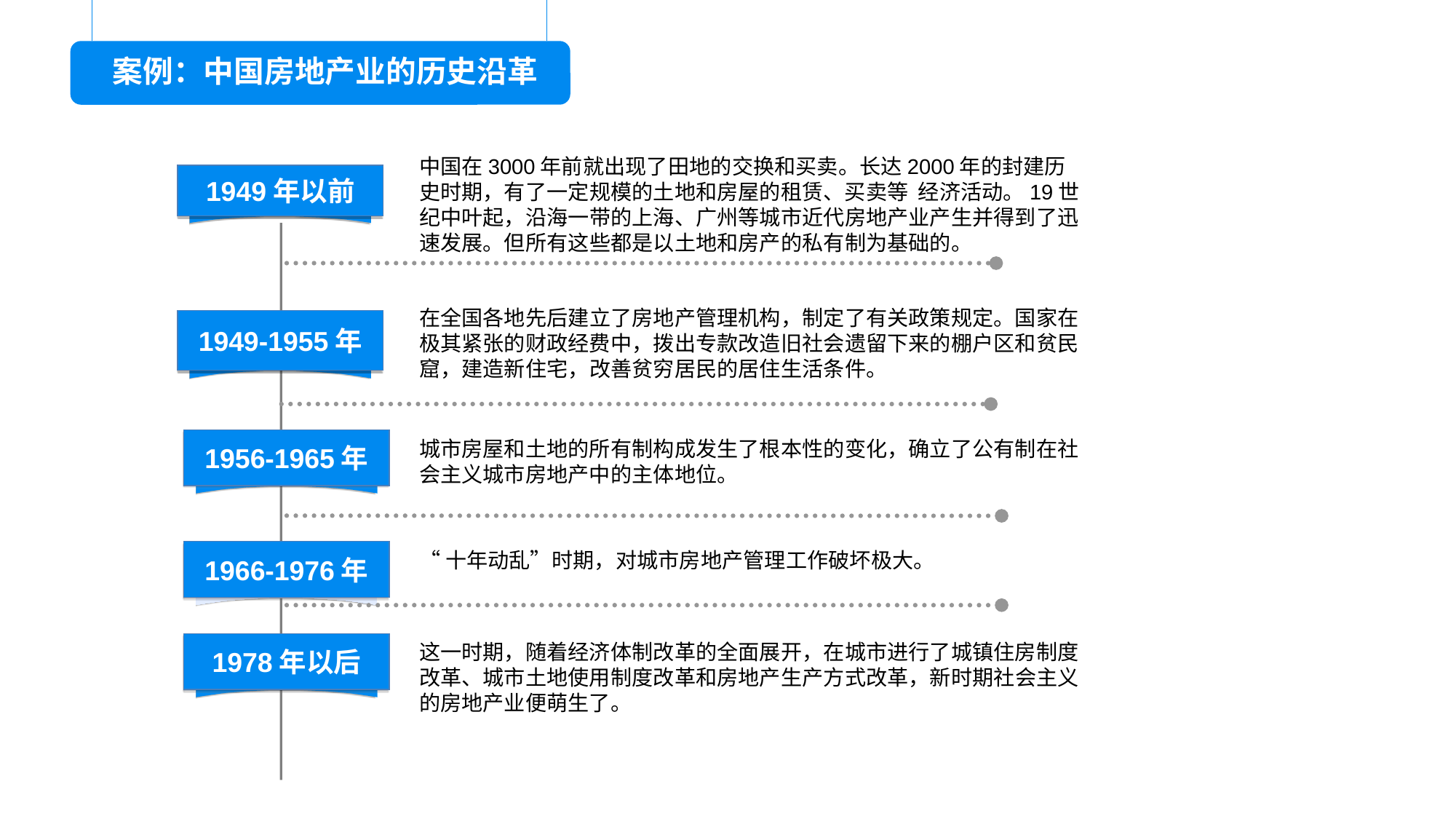

案例：中国房地产业的历史沿革
中国在3000年前就出现了田地的交换和买卖。长达2000年的封建历史时期，有了一定规模的土地和房屋的租赁、买卖等  经济活动。19世纪中叶起，沿海一带的上海、广州等城市近代房地产业产生并得到了迅速发展。但所有这些都是以土地和房产的私有制为基础的。
1949年以前

在全国各地先后建立了房地产管理机构，制定了有关政策规定。国家在极其紧张的财政经费中，拨出专款改造旧社会遗留下来的棚户区和贫民窟，建造新住宅，改善贫穷居民的居住生活条件。
1949-1955年

1956-1965年

城市房屋和土地的所有制构成发生了根本性的变化，确立了公有制在社会主义城市房地产中的主体地位。

1966-1976年

“十年动乱”时期，对城市房地产管理工作破坏极大。

这一时期，随着经济体制改革的全面展开，在城市进行了城镇住房制度改革、城市土地使用制度改革和房地产生产方式改革，新时期社会主义的房地产业便萌生了。
1978年以后